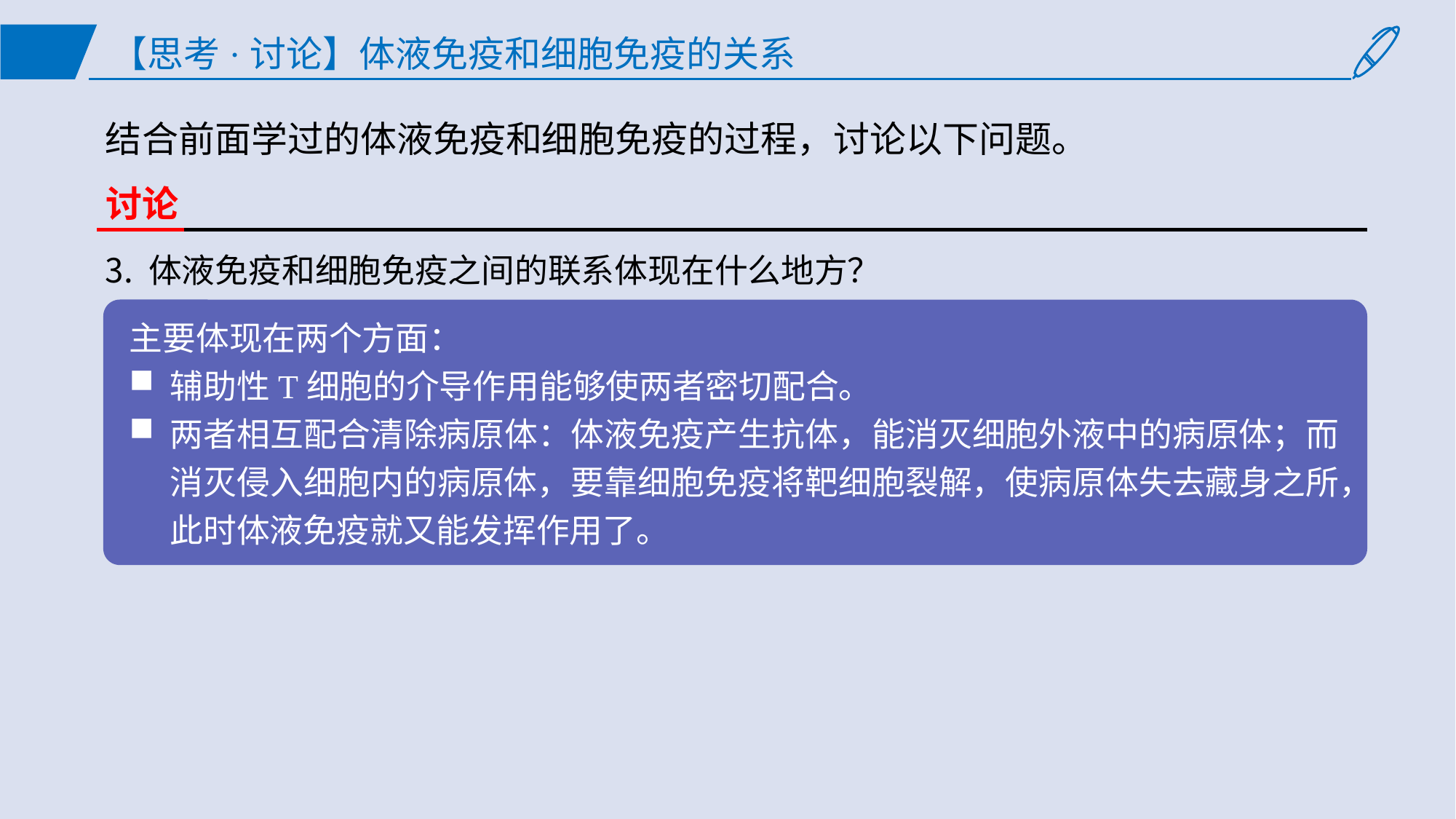

# 【思考·讨论】体液免疫和细胞免疫的关系
结合前面学过的体液免疫和细胞免疫的过程，讨论以下问题。
讨论
体液免疫和细胞免疫之间的联系体现在什么地方？

主要体现在两个方面：
辅助性T细胞的介导作用能够使两者密切配合。
两者相互配合清除病原体：体液免疫产生抗体，能消灭细胞外液中的病原体；而消灭侵入细胞内的病原体，要靠细胞免疫将靶细胞裂解，使病原体失去藏身之所，此时体液免疫就又能发挥作用了。